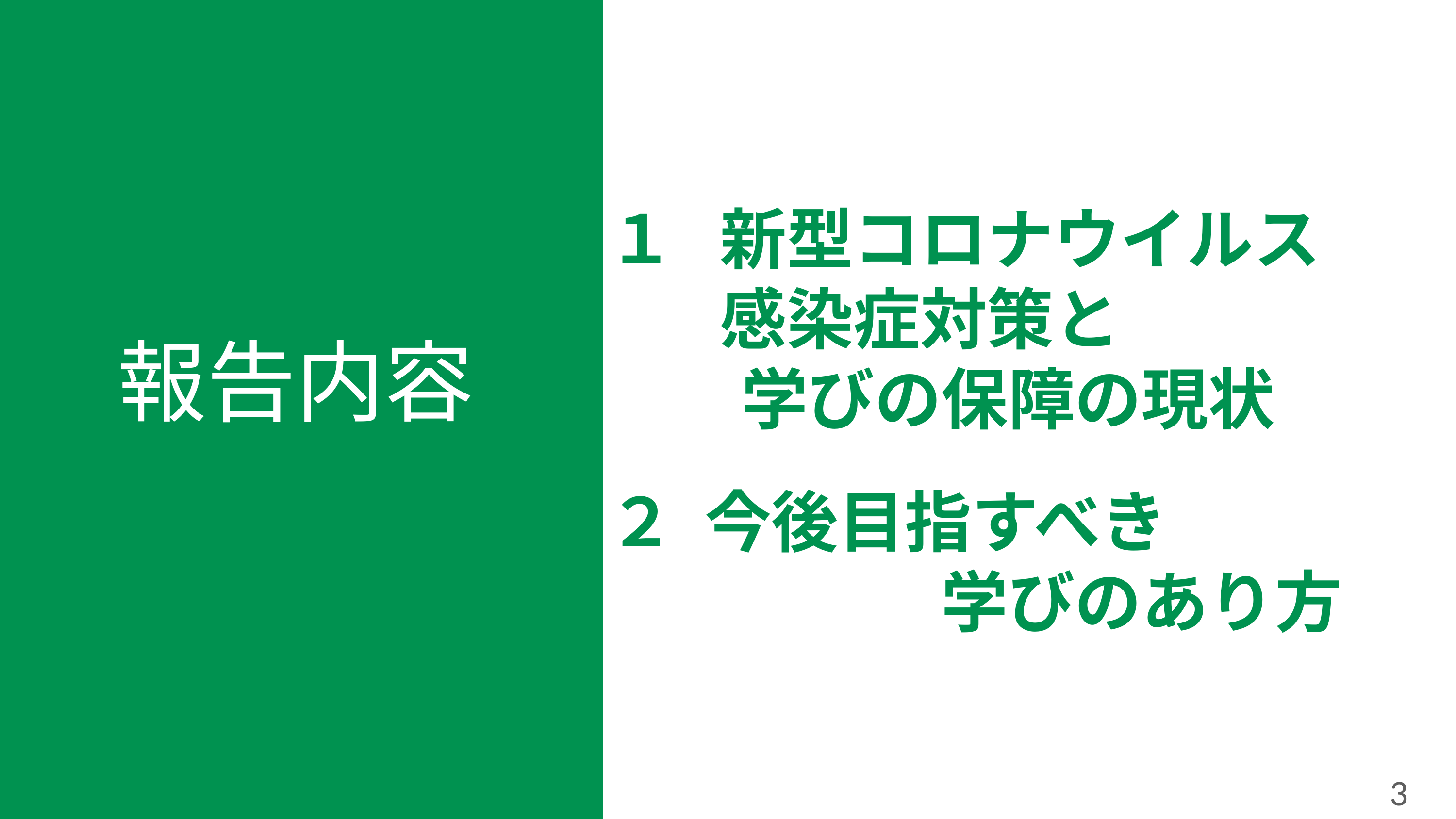

１   新型コロナウイルス
　   感染症対策と
　　学びの保障の現状
２  今後目指すべき
　　　　　学びのあり方
報告内容
3